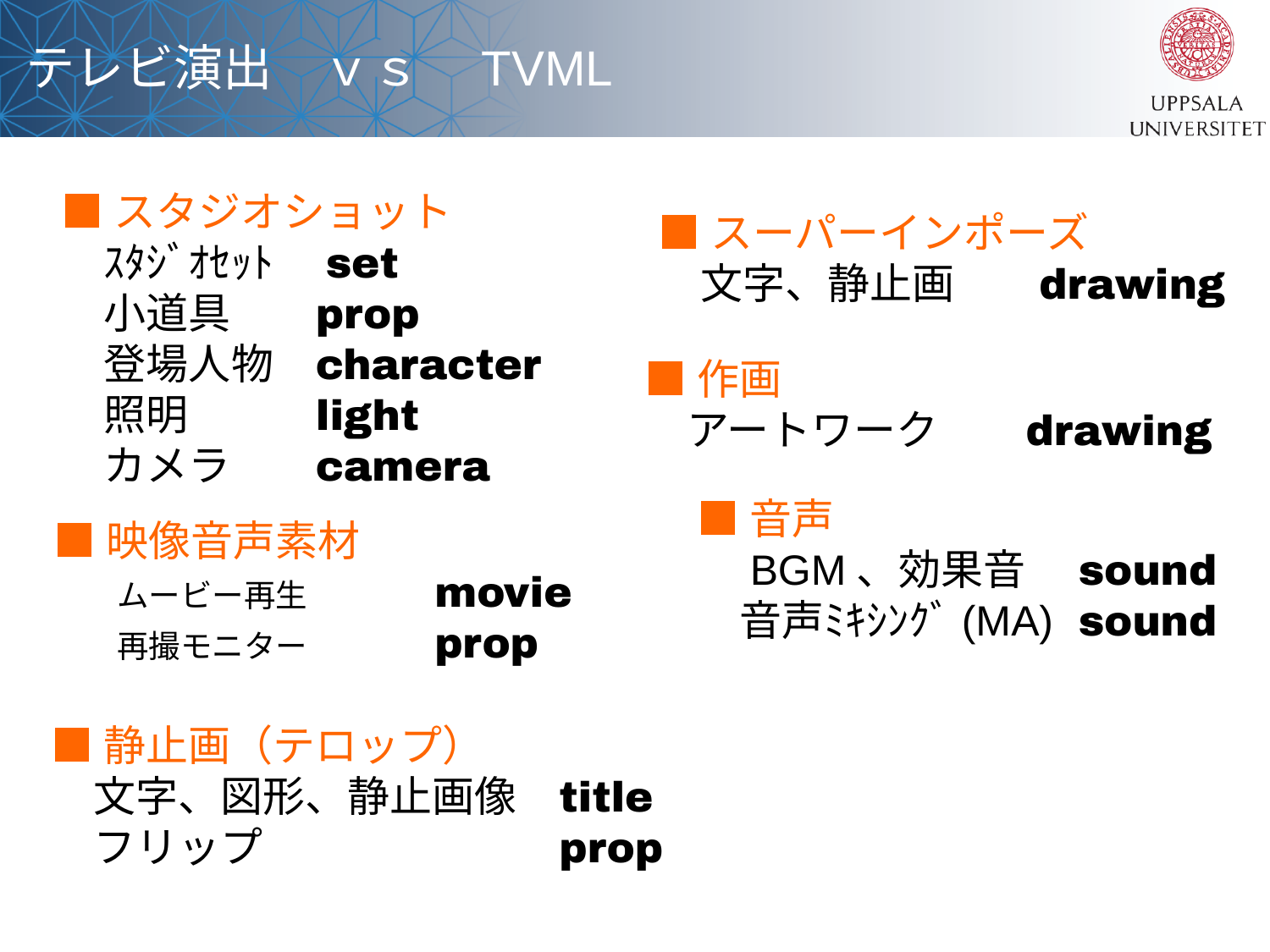

テレビ演出　ｖｓ　TVML
■スタジオショット
　ｽﾀｼﾞｵｾｯﾄ　set
　小道具	prop
　登場人物	character
　照明	light
　カメラ	camera
■スーパーインポーズ
　文字、静止画	drawing
■作画
　アートワーク	drawing
■音声
　BGM、効果音	sound
　音声ﾐｷｼﾝｸﾞ(MA)	sound
■映像音声素材
　　ムービー再生	movie
　　再撮モニター	prop
■静止画（テロップ）
　文字、図形、静止画像	title
　フリップ			prop